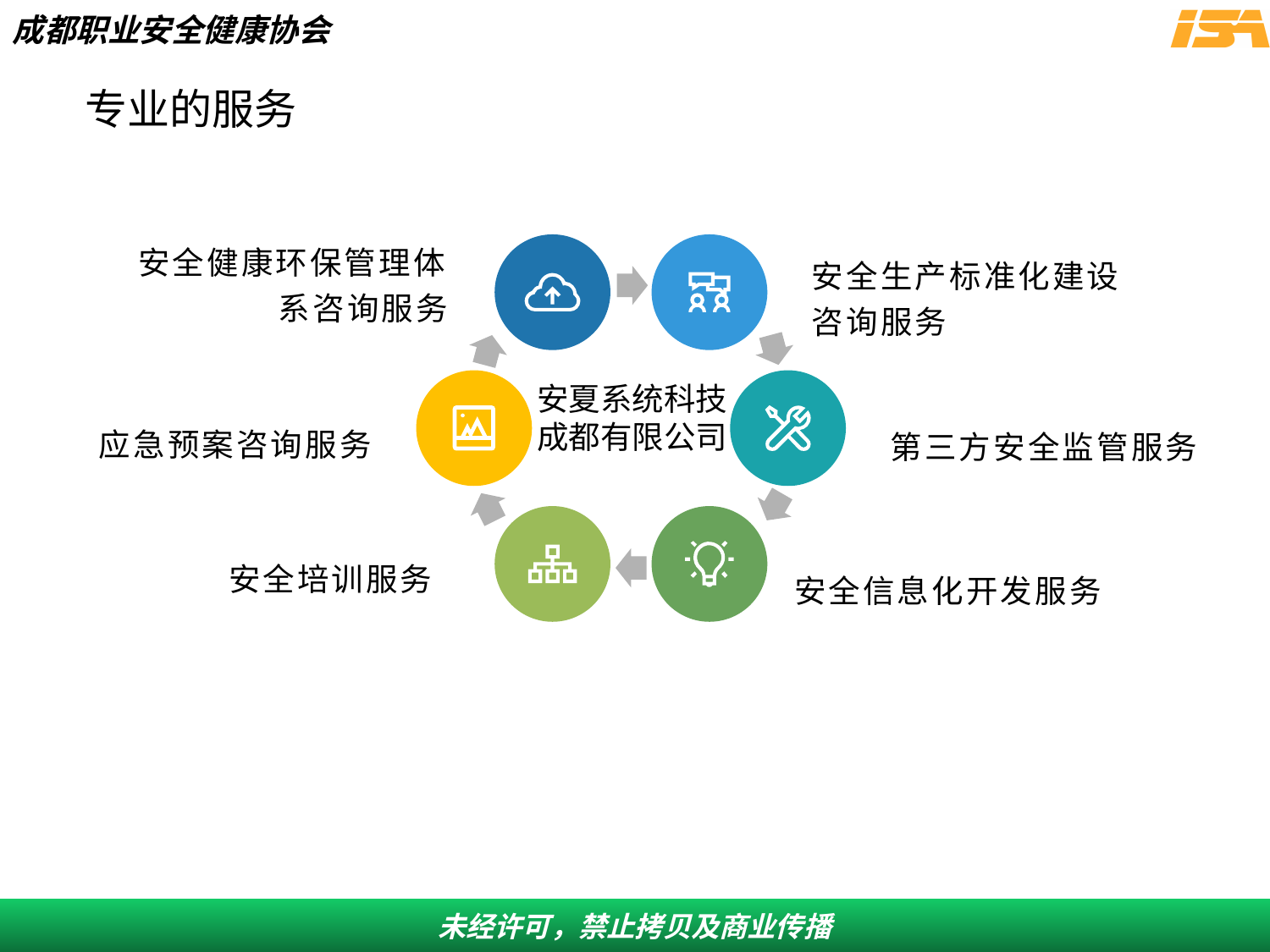

专业的服务

安全健康环保管理体系咨询服务
安全生产标准化建设咨询服务

安夏系统科技成都有限公司

应急预案咨询服务
第三方安全监管服务

安全培训服务
安全信息化开发服务